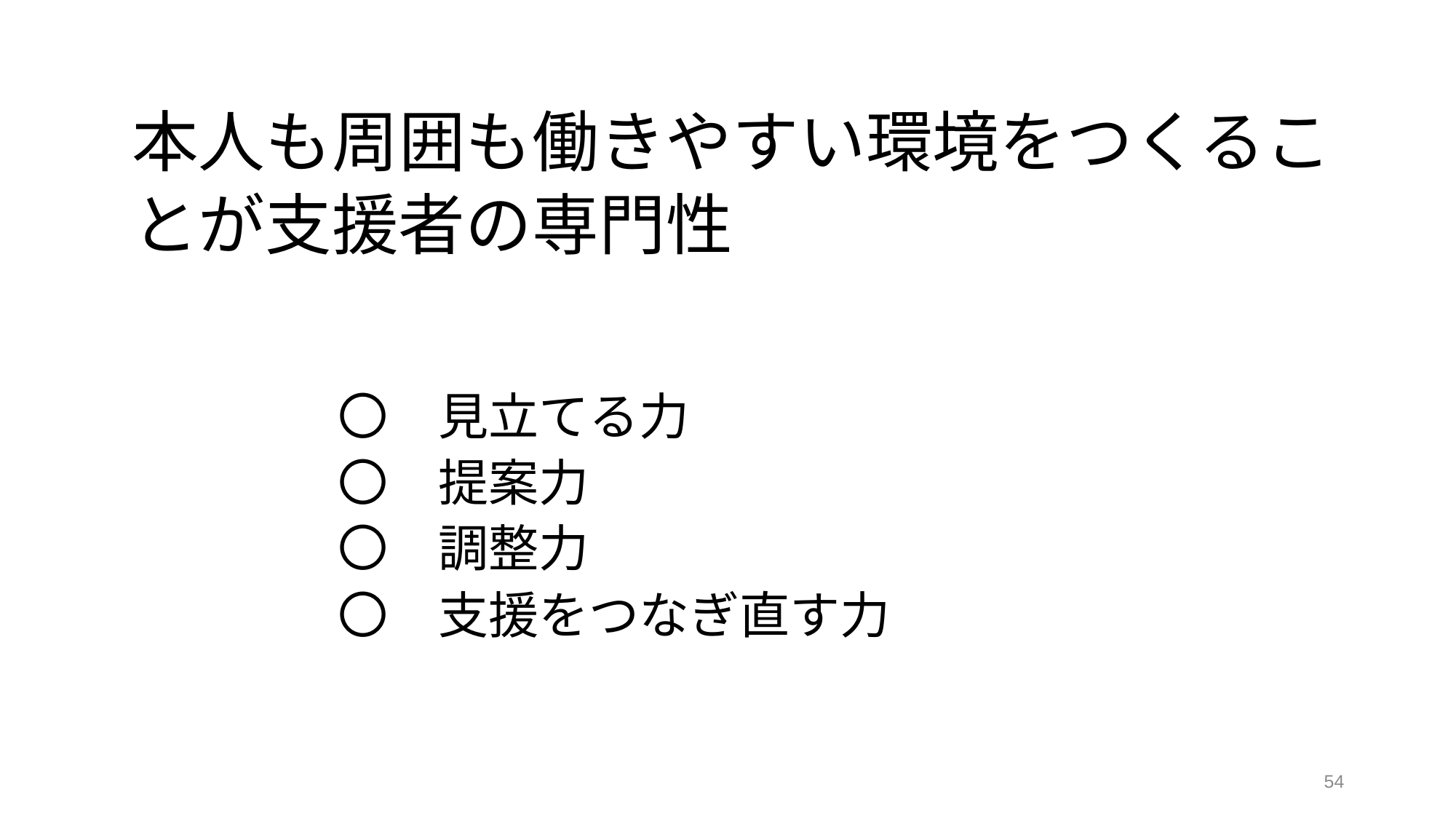

本人も周囲も働きやすい環境をつくることが支援者の専門性
〇　見立てる力
〇　提案力
〇　調整力
〇　支援をつなぎ直す力

54